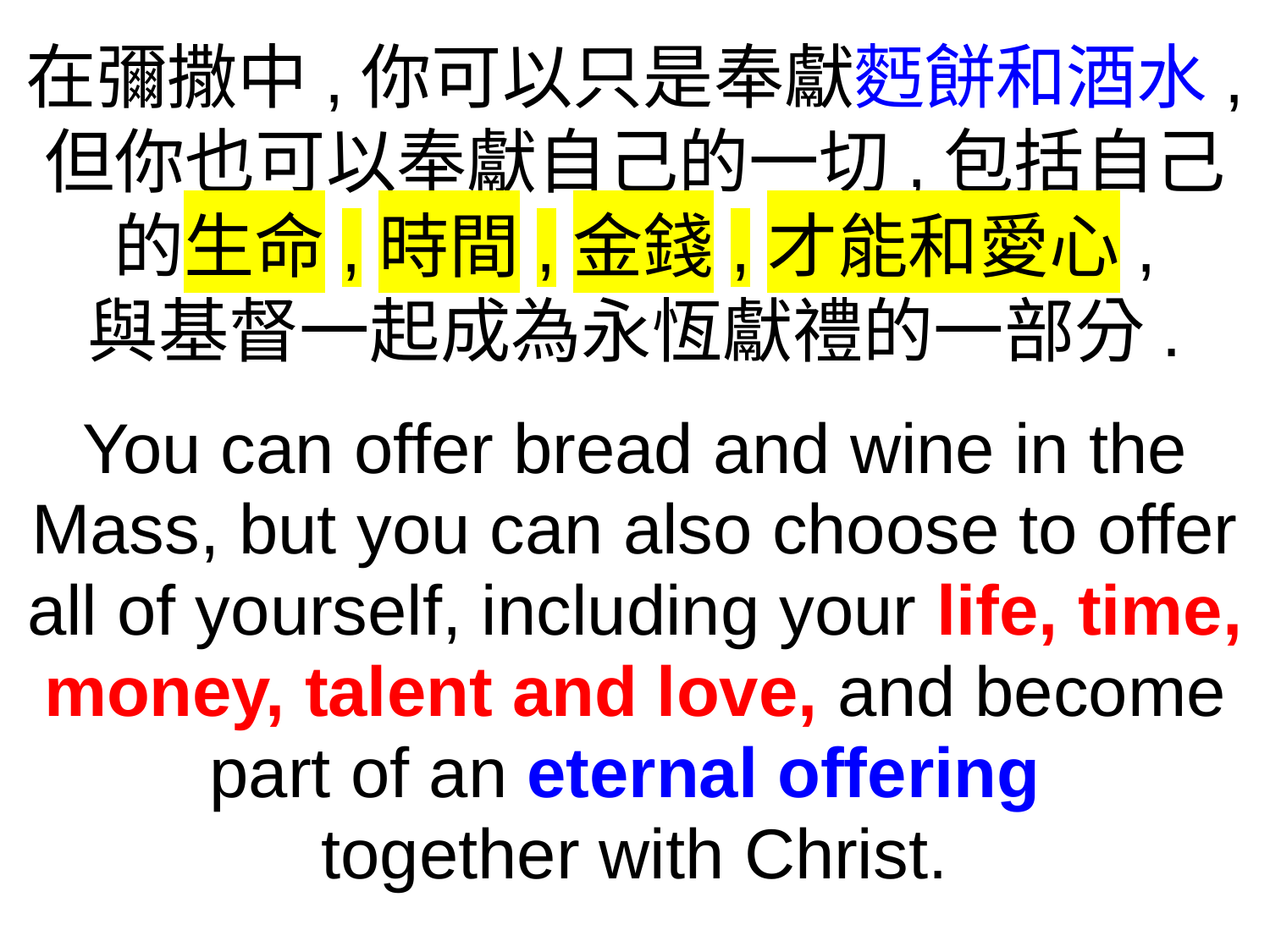

在彌撒中,你可以只是奉獻麫餅和酒水,
但你也可以奉獻自己的一切,包括自己的生命,時間,金錢,才能和愛心,
與基督一起成為永恆獻禮的一部分.
You can offer bread and wine in the Mass, but you can also choose to offer all of yourself, including your life, time, money, talent and love, and become part of an eternal offering
together with Christ.